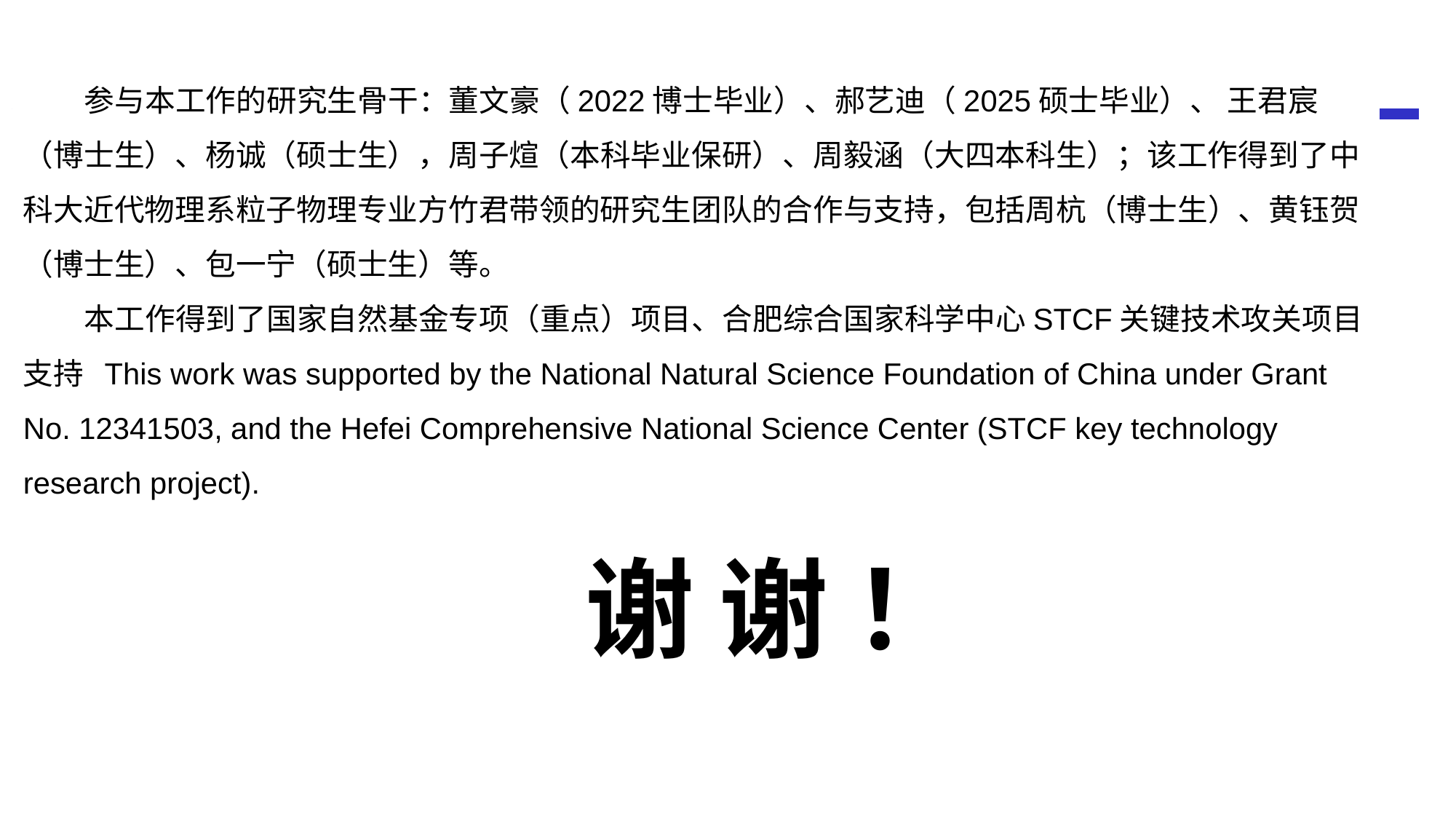

参与本工作的研究生骨干：董文豪（2022博士毕业）、郝艺迪（2025硕士毕业）、 王君宸（博士生）、杨诚（硕士生），周子煊（本科毕业保研）、周毅涵（大四本科生）；该工作得到了中科大近代物理系粒子物理专业方竹君带领的研究生团队的合作与支持，包括周杭（博士生）、黄钰贺（博士生）、包一宁（硕士生）等。
        本工作得到了国家自然基金专项（重点）项目、合肥综合国家科学中心STCF关键技术攻关项目支持  This work was supported by the National Natural Science Foundation of China under Grant No. 12341503, and the Hefei Comprehensive National Science Center (STCF key technology research project).
谢 谢 ！
32